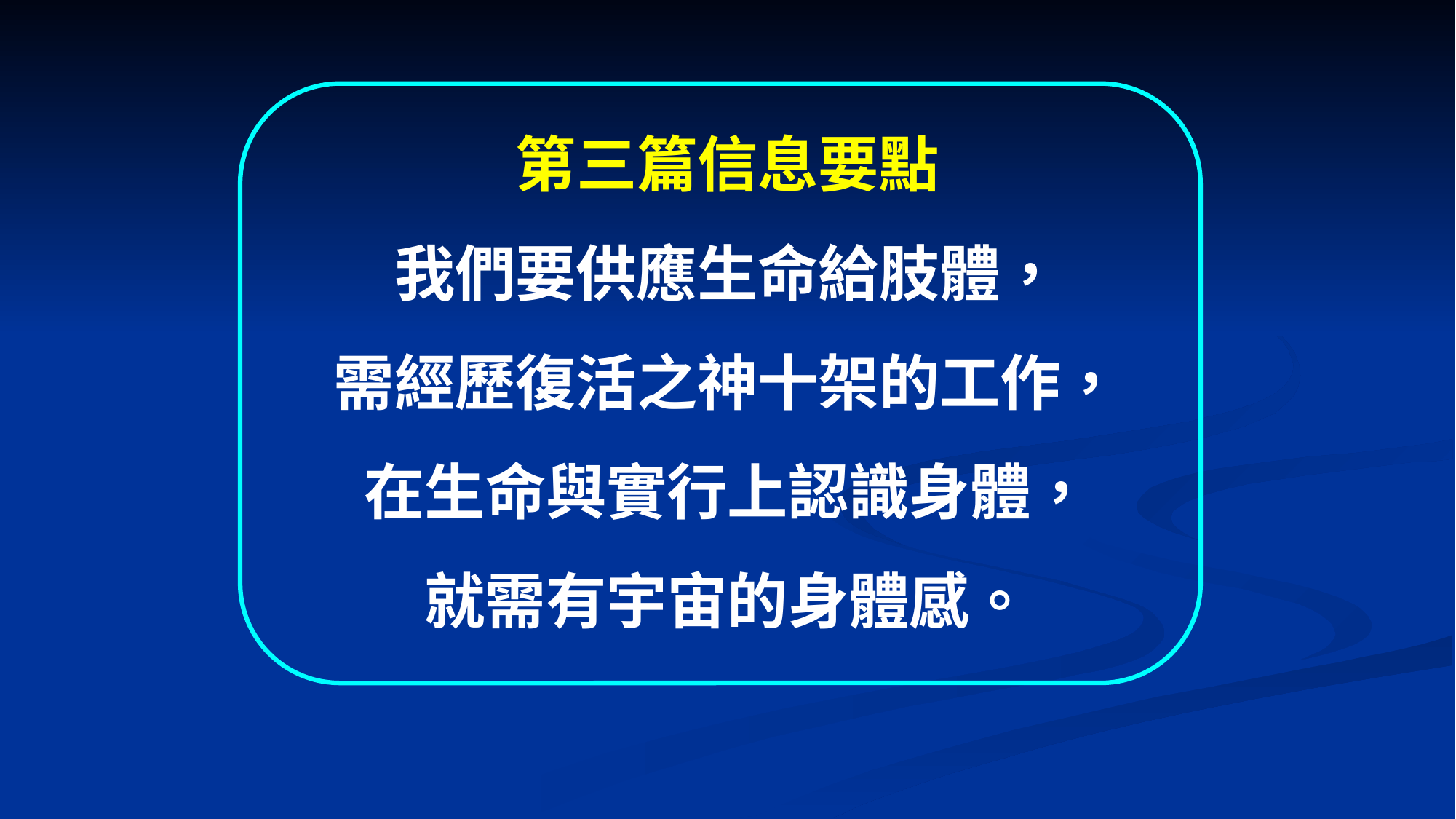

第三篇信息要點
我們要供應生命給肢體，
需經歷復活之神十架的工作，
在生命與實行上認識身體，
就需有宇宙的身體感。